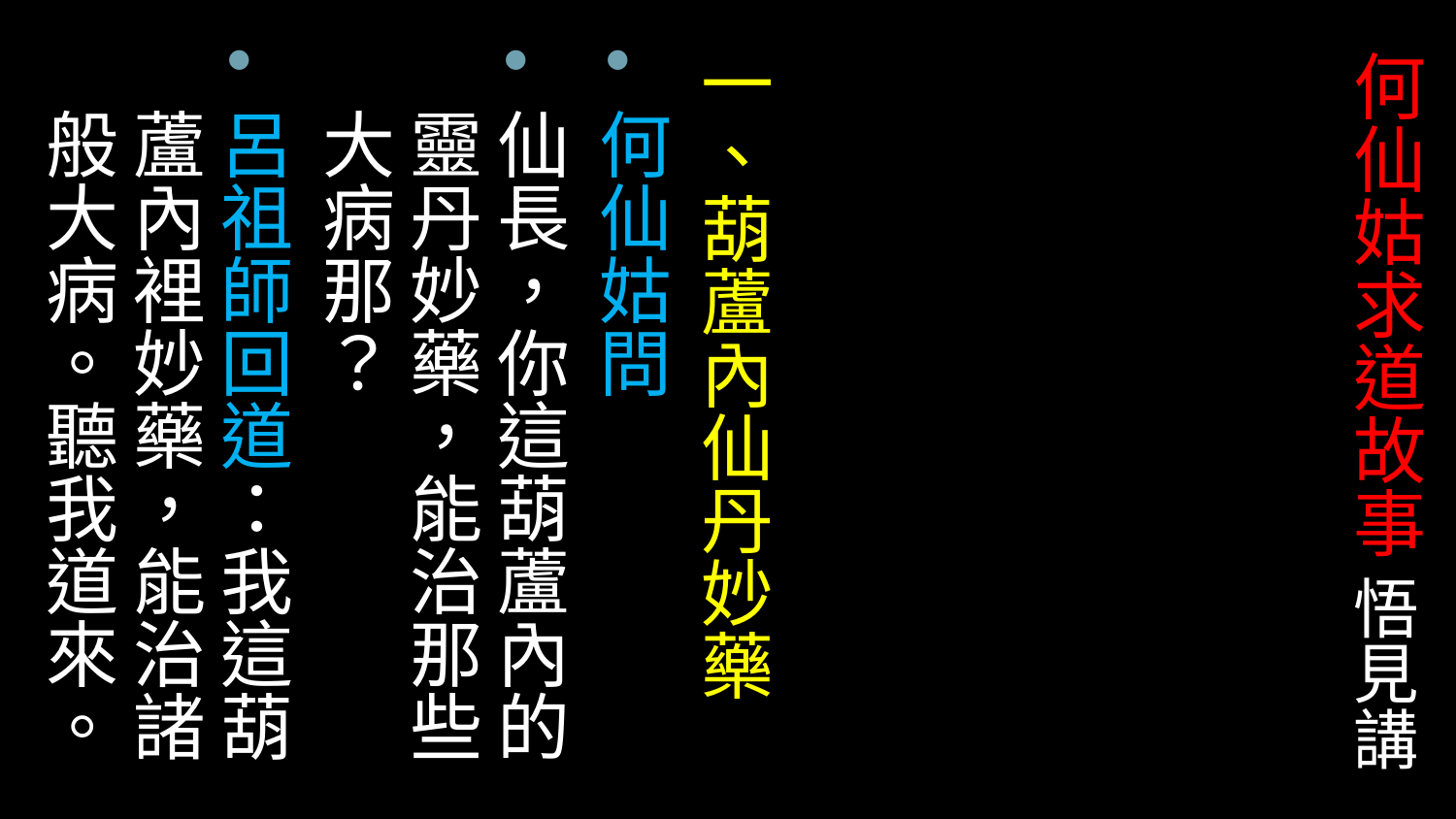

一、葫蘆內仙丹妙藥
何仙姑問
仙長，你這葫蘆內的靈丹妙藥，能治那些大病那？
呂祖師回道：我這葫蘆內裡妙藥，能治諸般大病。聽我道來。
# 何仙姑求道故事 悟見講